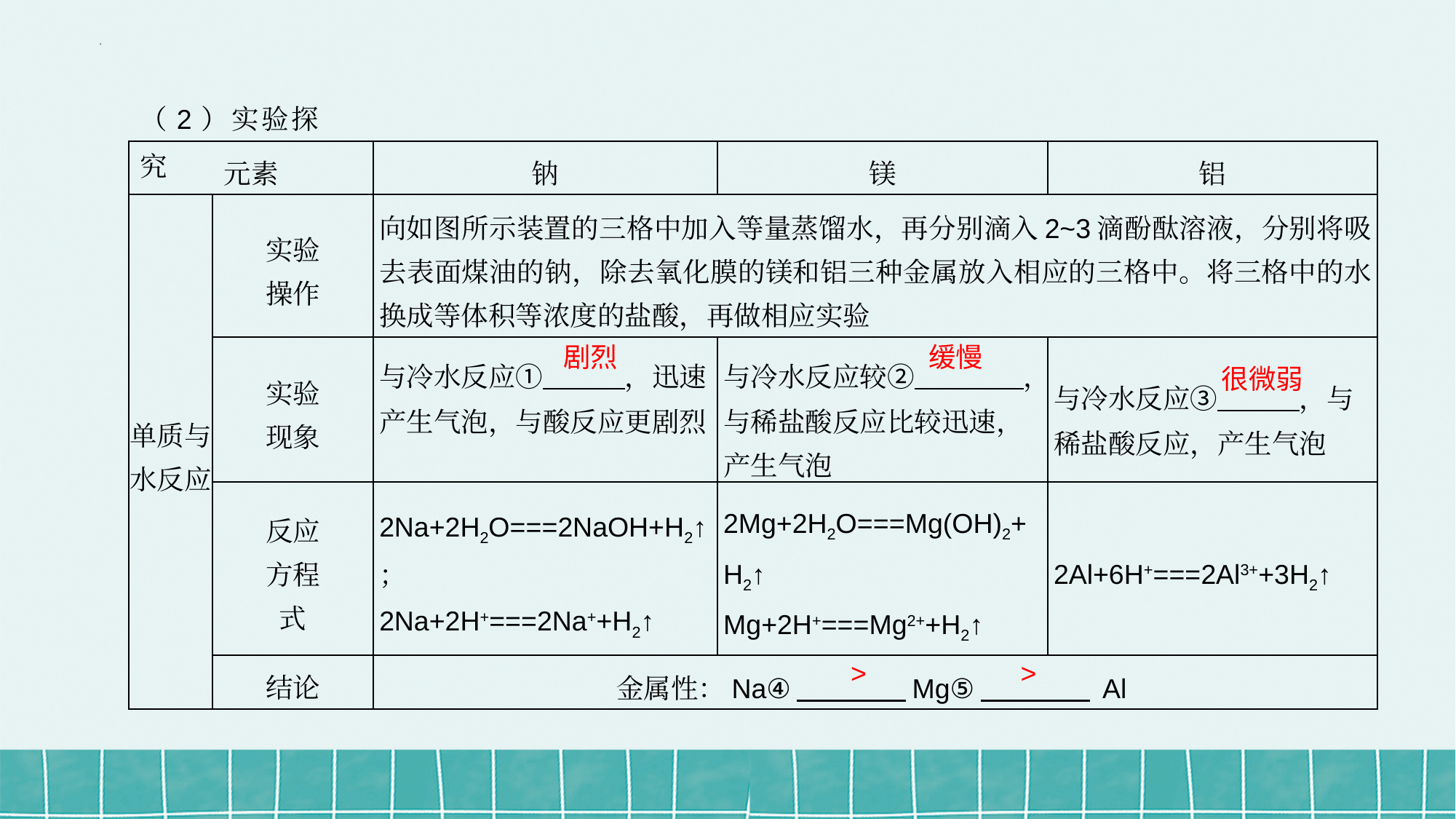

（2）实验探究
| 元素 |  | 钠 | 镁 | 铝 |
| --- | --- | --- | --- | --- |
| 单质与水反应 | 实验 操作 | 向如图所示装置的三格中加入等量蒸馏水，再分别滴入2~3滴酚酞溶液，分别将吸去表面煤油的钠，除去氧化膜的镁和铝三种金属放入相应的三格中。将三格中的水换成等体积等浓度的盐酸，再做相应实验 |  |  |
|  | 实验 现象 | 与冷水反应①　　　，迅速产生气泡，与酸反应更剧烈 | 与冷水反应较②　　　　，与稀盐酸反应比较迅速，产生气泡 | 与冷水反应③　　　，与稀盐酸反应，产生气泡 |
|  | 反应 方程 式 | 2Na+2H2O===2NaOH+H2↑； 2Na+2H+===2Na++H2↑ | 2Mg+2H2O===Mg(OH)2+H2↑ Mg+2H+===Mg2++H2↑ | 2Al+6H+===2Al3++3H2↑ |
|  | 结论 | 金属性：Na④　　　　Mg⑤　　　　 Al |  |  |
剧烈
缓慢
很微弱
>
>